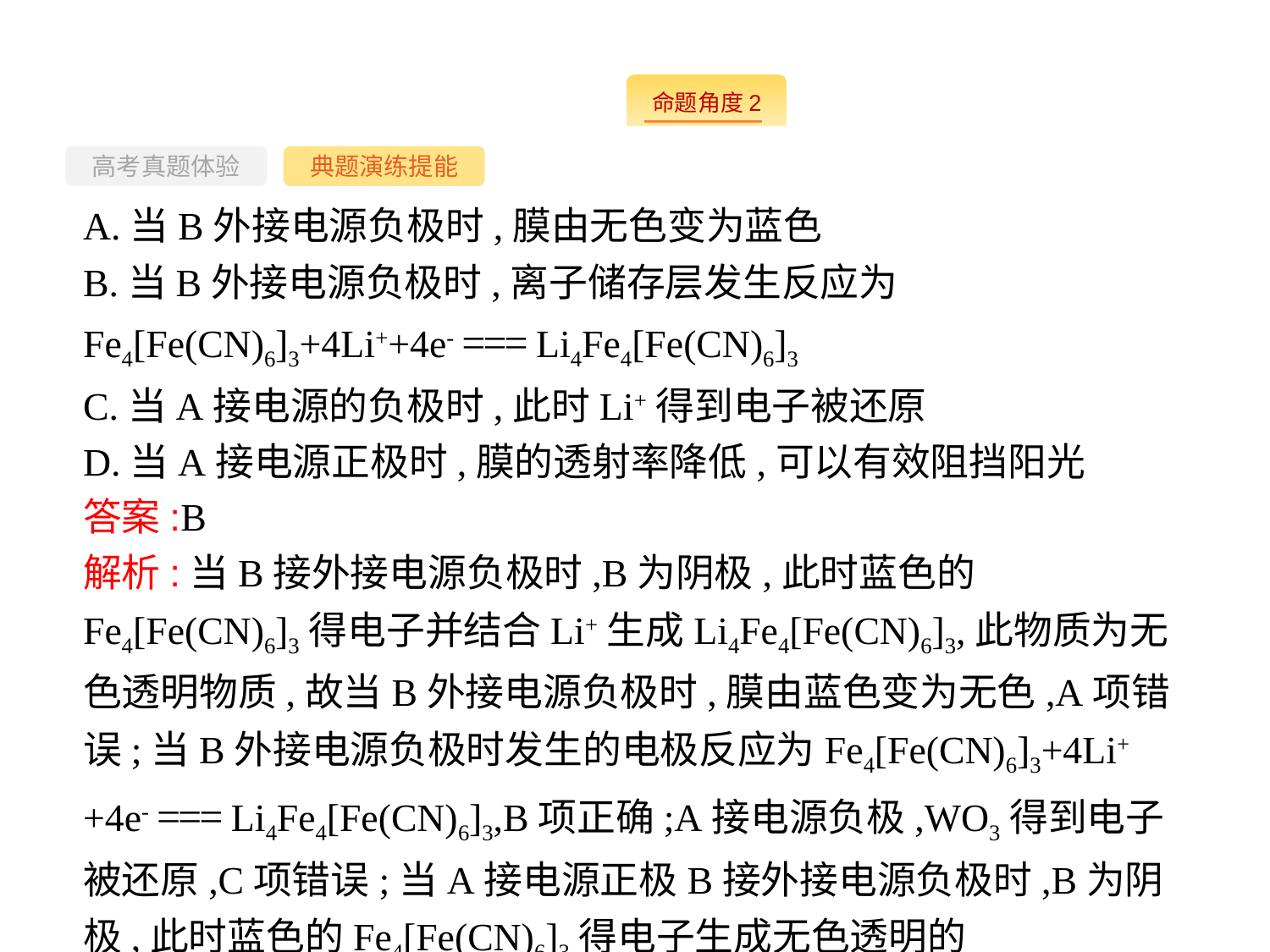

-19-
高考真题体验
典题演练提能
A.当B外接电源负极时,膜由无色变为蓝色
B.当B外接电源负极时,离子储存层发生反应为Fe4[Fe(CN)6]3+4Li++4e- === Li4Fe4[Fe(CN)6]3
C.当A接电源的负极时,此时Li+得到电子被还原
D.当A接电源正极时,膜的透射率降低,可以有效阻挡阳光
答案:B
解析:当B接外接电源负极时,B为阴极,此时蓝色的Fe4[Fe(CN)6]3得电子并结合Li+生成Li4Fe4[Fe(CN)6]3,此物质为无色透明物质,故当B外接电源负极时,膜由蓝色变为无色,A项错误;当B外接电源负极时发生的电极反应为Fe4[Fe(CN)6]3+4Li++4e- === Li4Fe4[Fe(CN)6]3,B项正确;A接电源负极,WO3得到电子被还原,C项错误;当A接电源正极B接外接电源负极时,B为阴极,此时蓝色的Fe4[Fe(CN)6]3得电子生成无色透明的Li4Fe4[Fe(CN)6]3,不能有效阻挡阳光,D项错误。